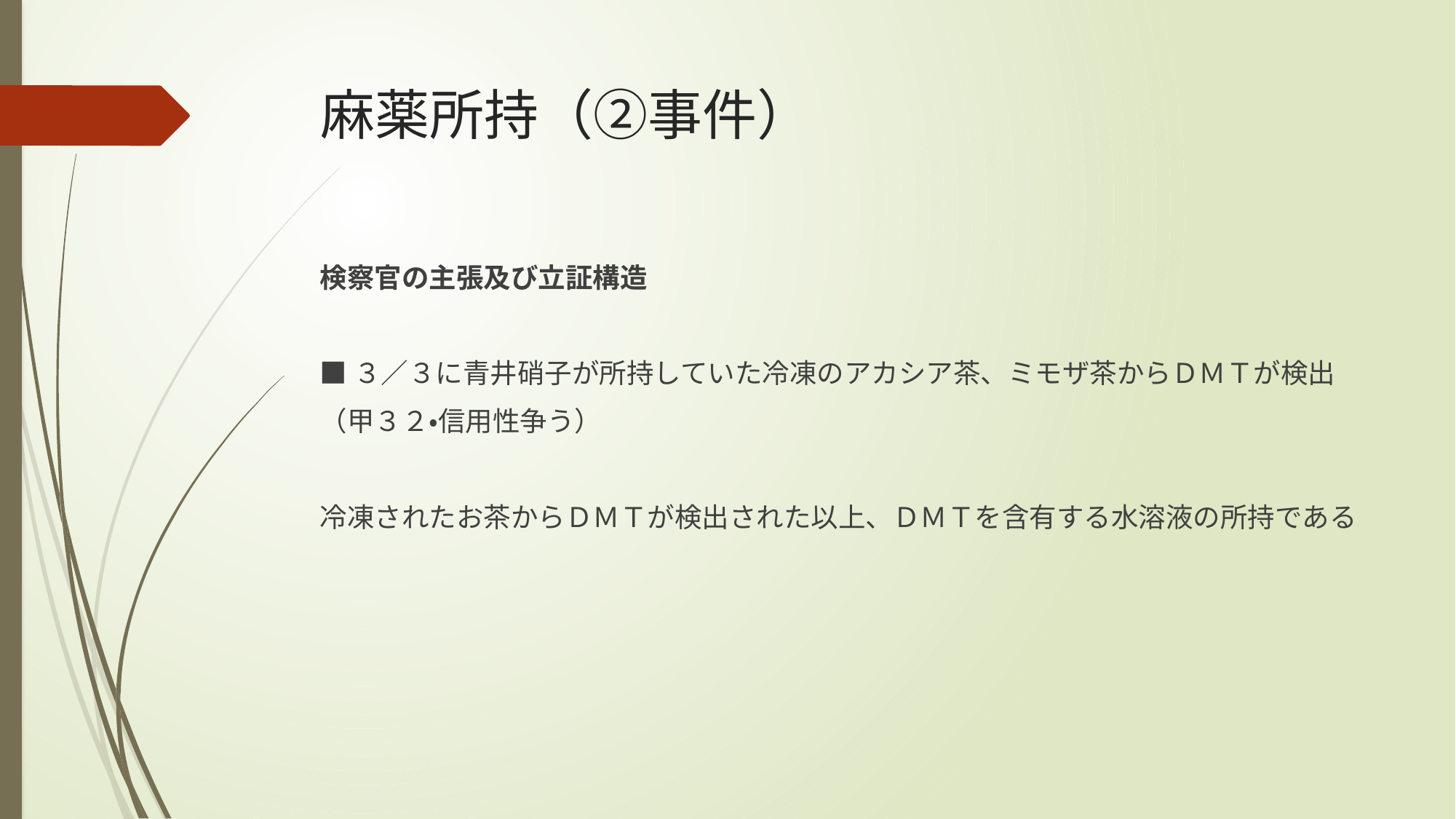

# 麻薬所持（②事件）
検察官の主張及び立証構造

■３／３に青井硝子が所持していた冷凍のアカシア茶、ミモザ茶からＤＭＴが検出
（甲３２・信用性争う）

冷凍されたお茶からＤＭＴが検出された以上、ＤＭＴを含有する水溶液の所持である